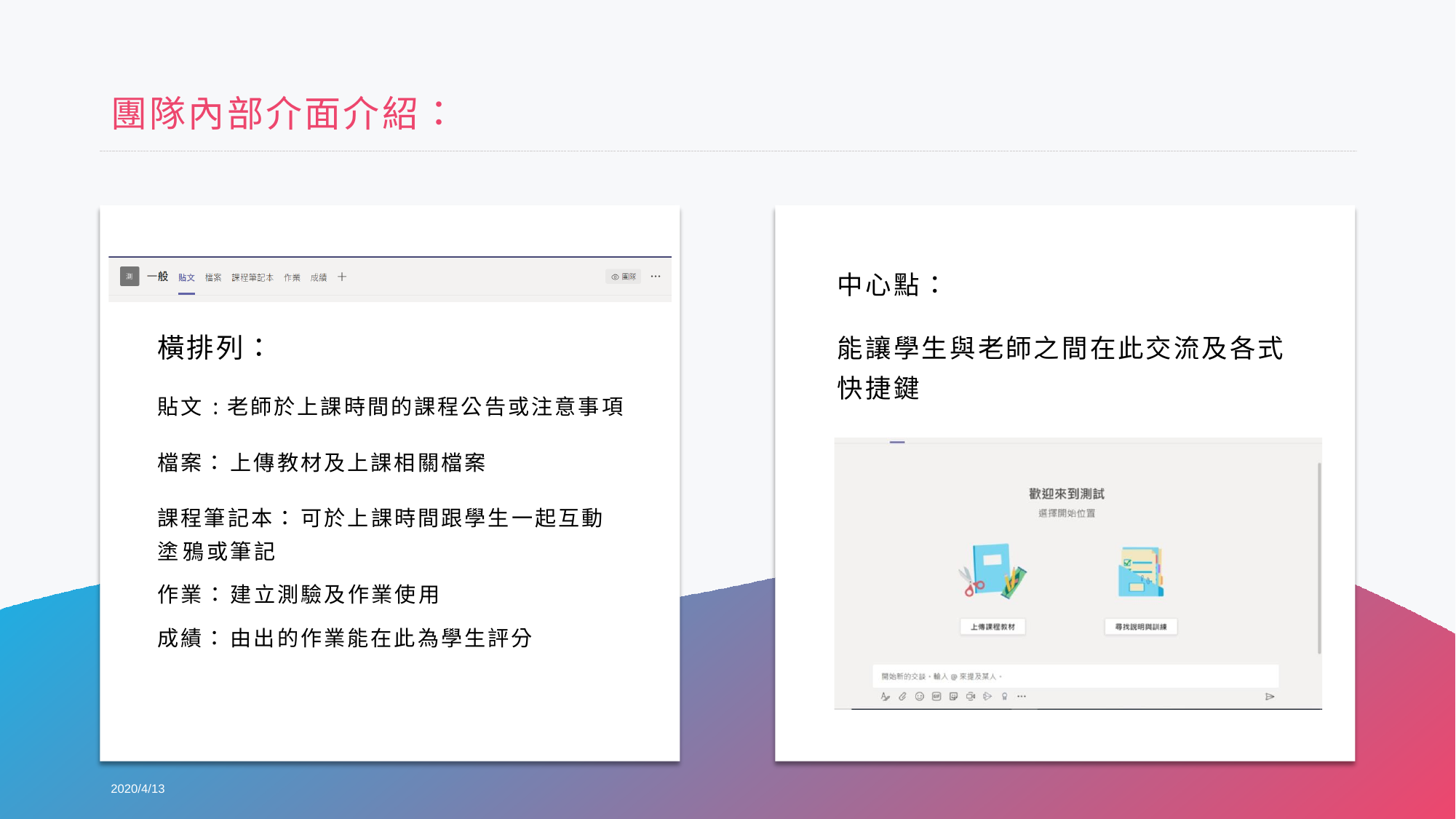

# 團隊內部介面介紹：

橫排列：
貼文:老師於上課時間的課程公告或注意事項
檔案： 上傳教材及上課相關檔案
課程筆記本： 可於上課時間跟學生一起互動塗 鴉或筆記

作業： 建立測驗及作業使用

成績： 由出的作業能在此為學生評分

中心點：
能讓學生與老師之間在此交流及各式 快捷鍵

2020/4/13